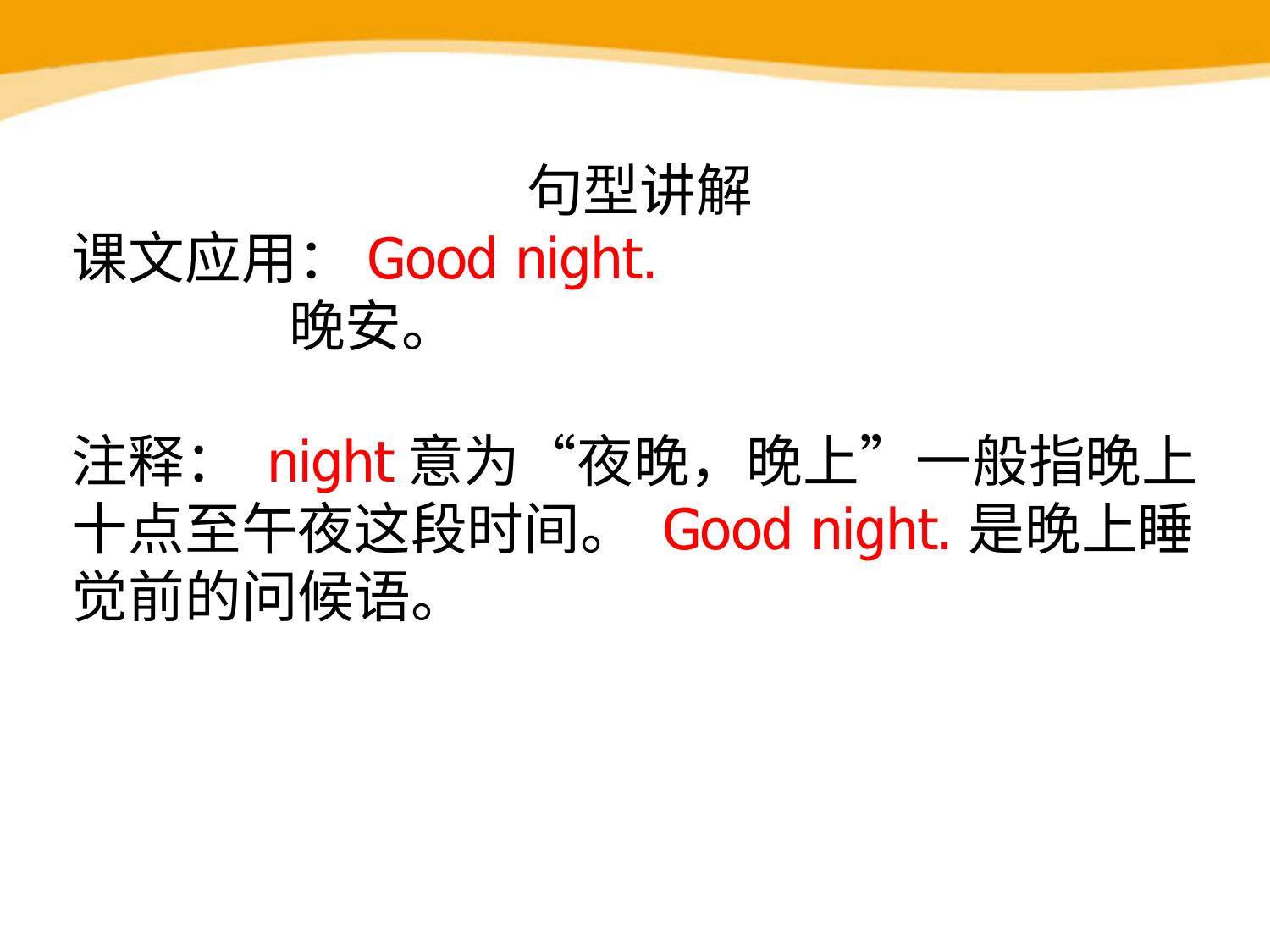

句型讲解
课文应用：Good night.
                晚安。

注释： night意为“夜晚，晚上”一般指晚上十点至午夜这段时间。 Good night.是晚上睡觉前的问候语。